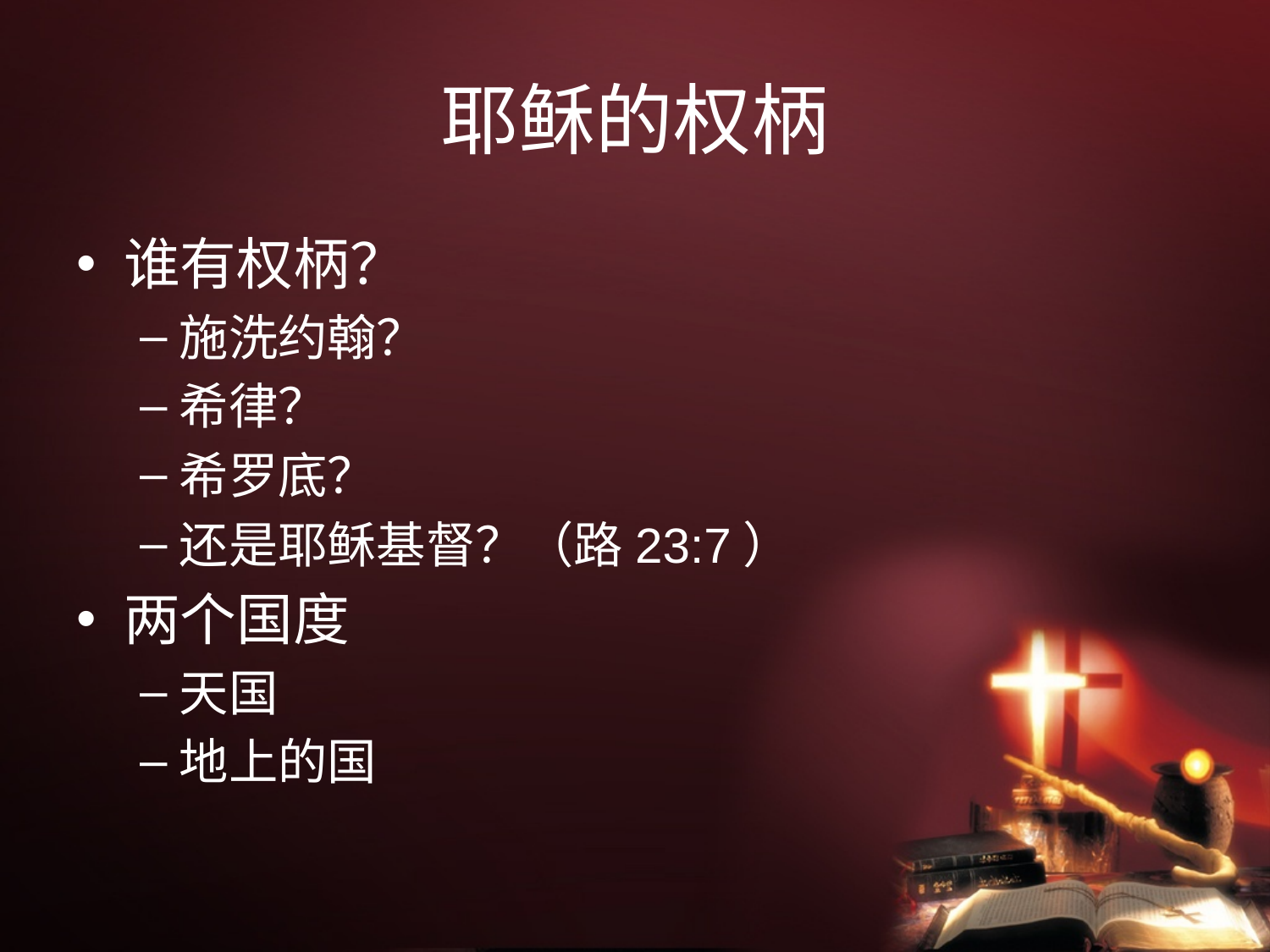

# 耶稣的权柄
谁有权柄？
施洗约翰？
希律？
希罗底？
还是耶稣基督？（路23:7）
两个国度
天国
地上的国